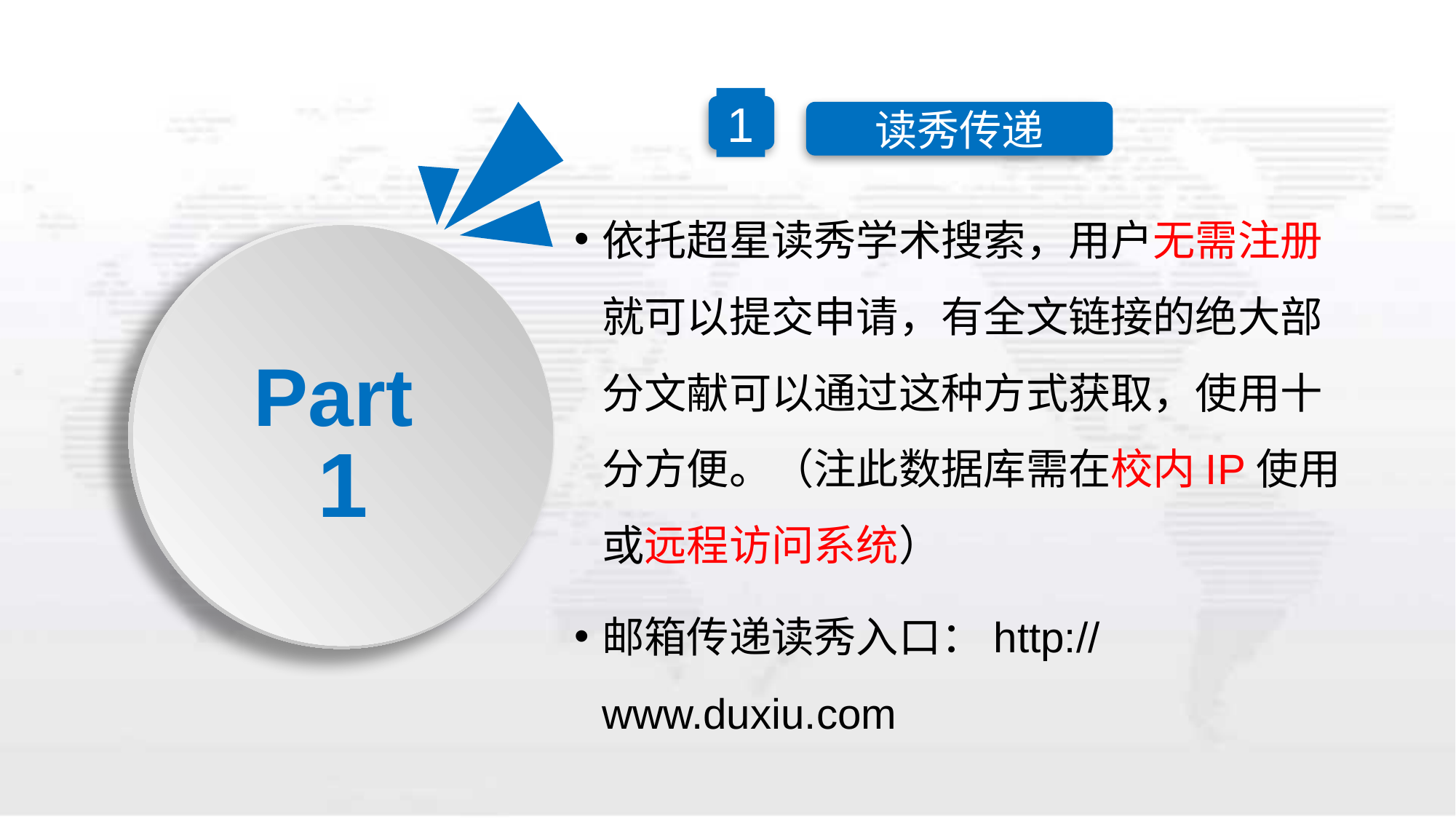

1

读秀传递

依托超星读秀学术搜索，用户无需注册就可以提交申请，有全文链接的绝大部分文献可以通过这种方式获取，使用十分方便。（注此数据库需在校内IP使用或远程访问系统）
邮箱传递读秀入口：http://www.duxiu.com

Part
1